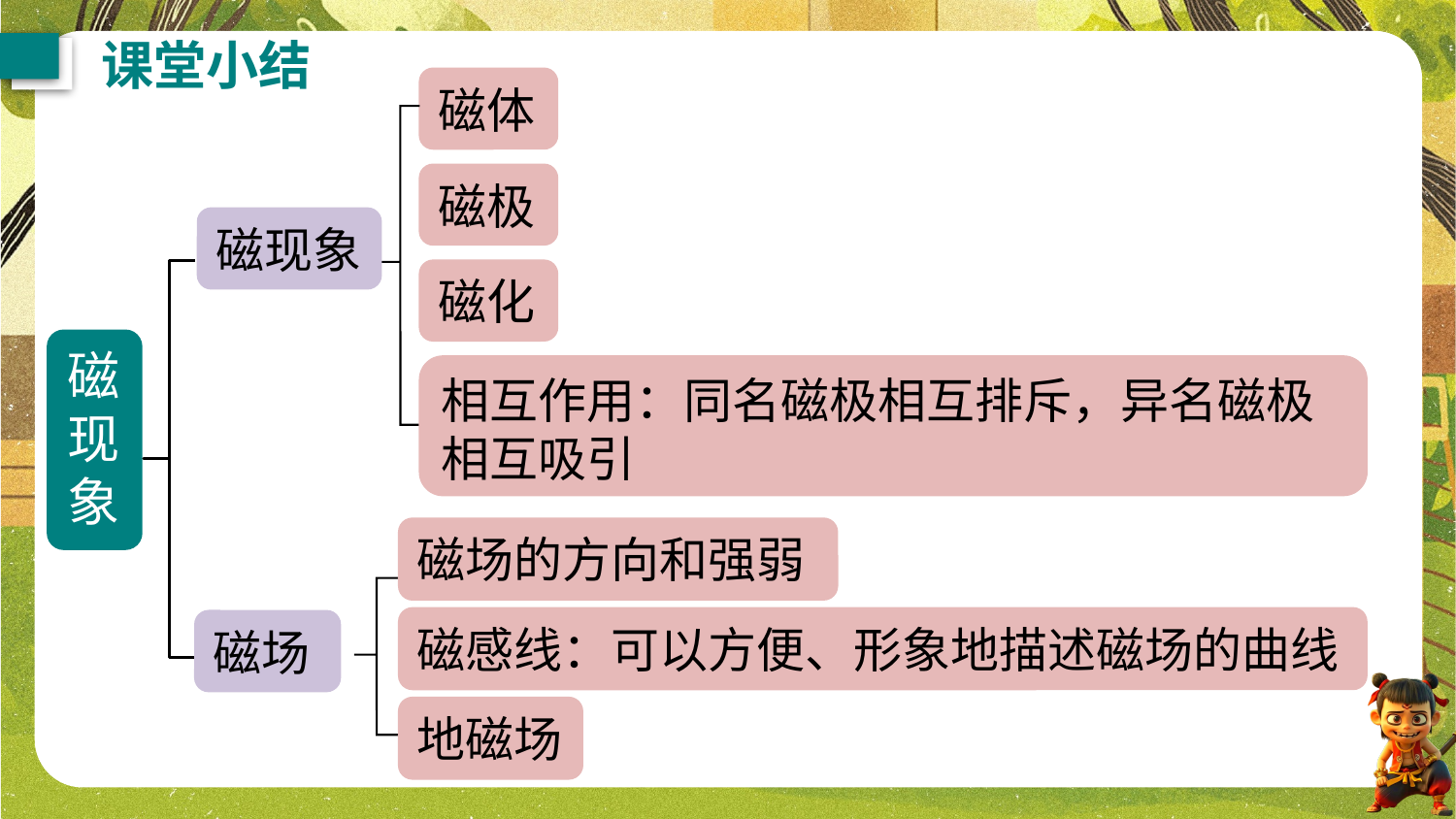

课堂小结

磁体

磁极
磁现象
磁化

磁现象
相互作用：同名磁极相互排斥，异名磁极相互吸引
磁场的方向和强弱

磁感线：可以方便、形象地描述磁场的曲线
磁场
地磁场